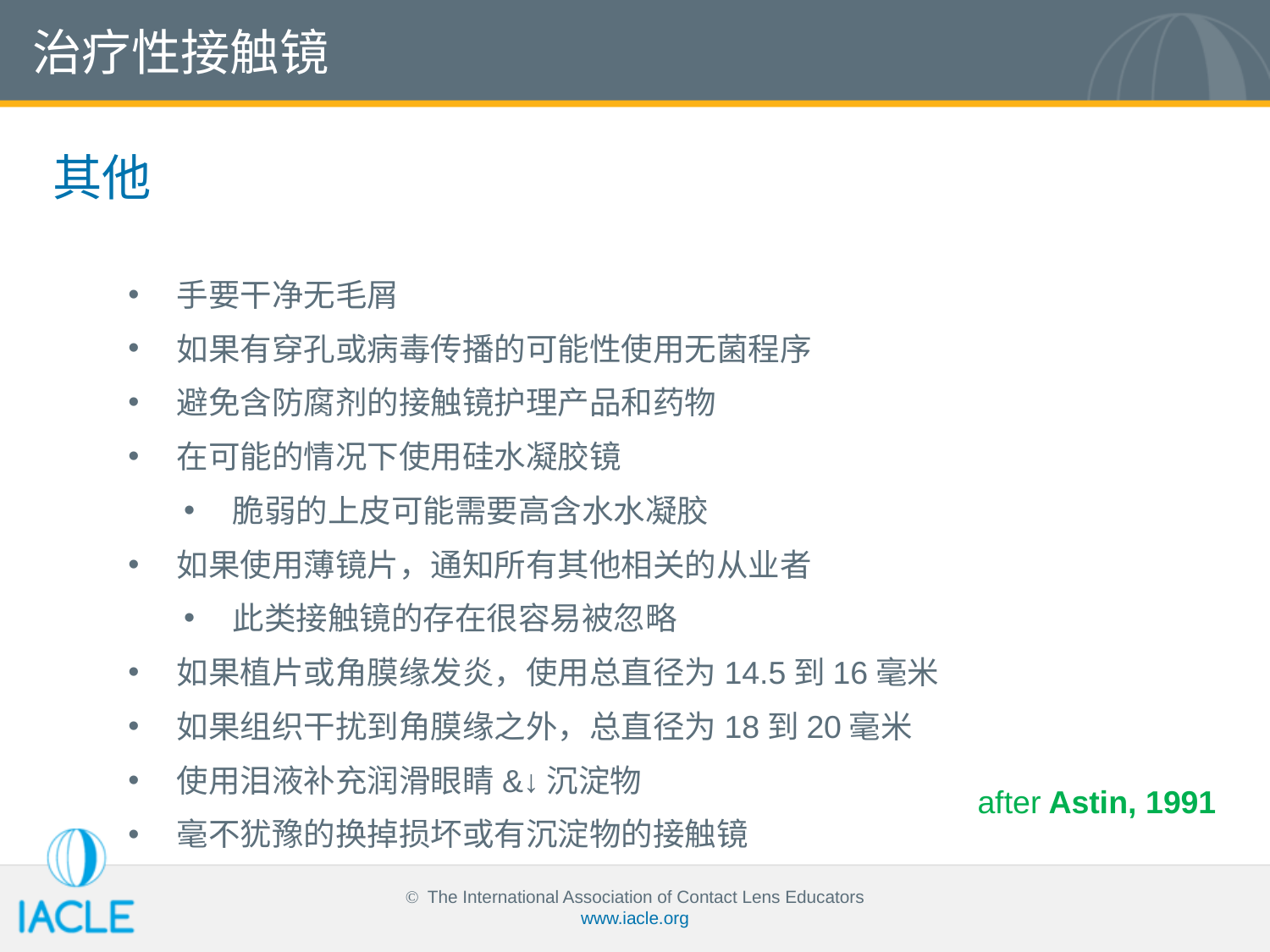

治疗性接触镜
其他
手要干净无毛屑
如果有穿孔或病毒传播的可能性使用无菌程序
避免含防腐剂的接触镜护理产品和药物
在可能的情况下使用硅水凝胶镜
脆弱的上皮可能需要高含水水凝胶
如果使用薄镜片，通知所有其他相关的从业者
此类接触镜的存在很容易被忽略
如果植片或角膜缘发炎，使用总直径为14.5到16毫米
如果组织干扰到角膜缘之外，总直径为18到20毫米
使用泪液补充润滑眼睛&↓沉淀物
毫不犹豫的换掉损坏或有沉淀物的接触镜

after Astin, 1991